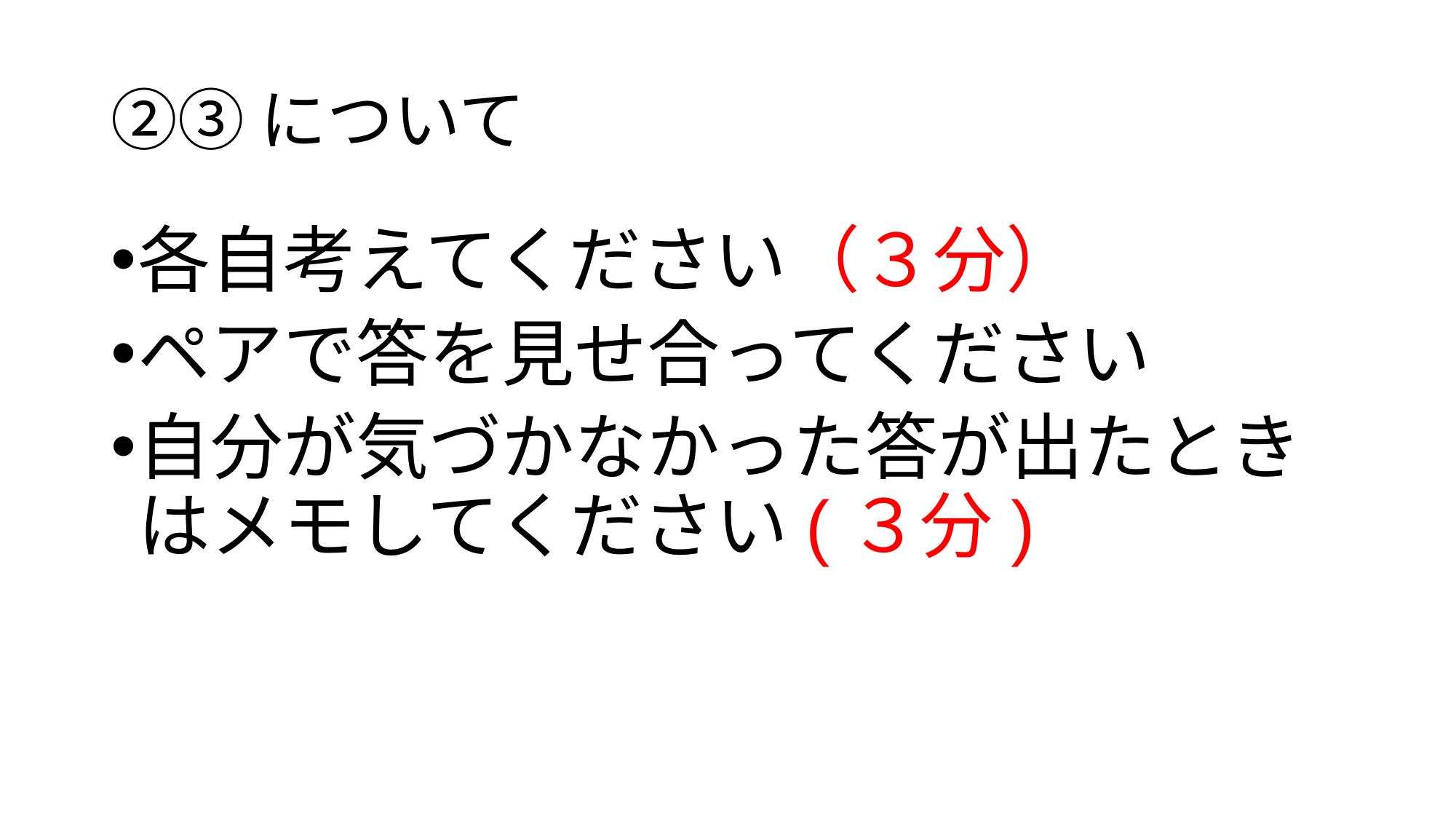

# ②③について
各自考えてください（３分）
ペアで答を見せ合ってください
自分が気づかなかった答が出たときはメモしてください(３分)